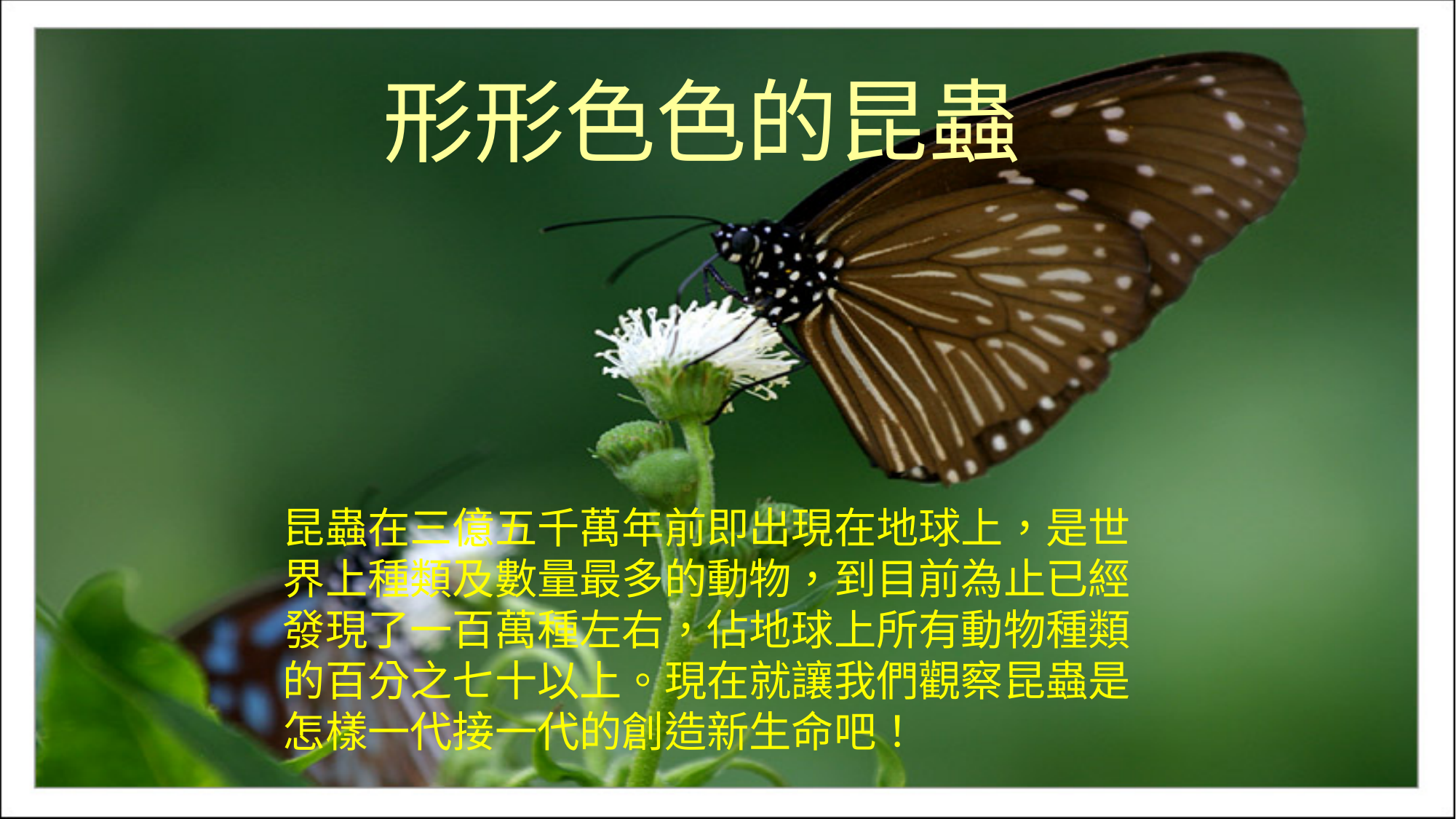

# 形形色色的昆蟲
昆蟲在三億五千萬年前即出現在地球上，是世界上種類及數量最多的動物，到目前為止已經發現了一百萬種左右，佔地球上所有動物種類的百分之七十以上。現在就讓我們觀察昆蟲是怎樣一代接一代的創造新生命吧！